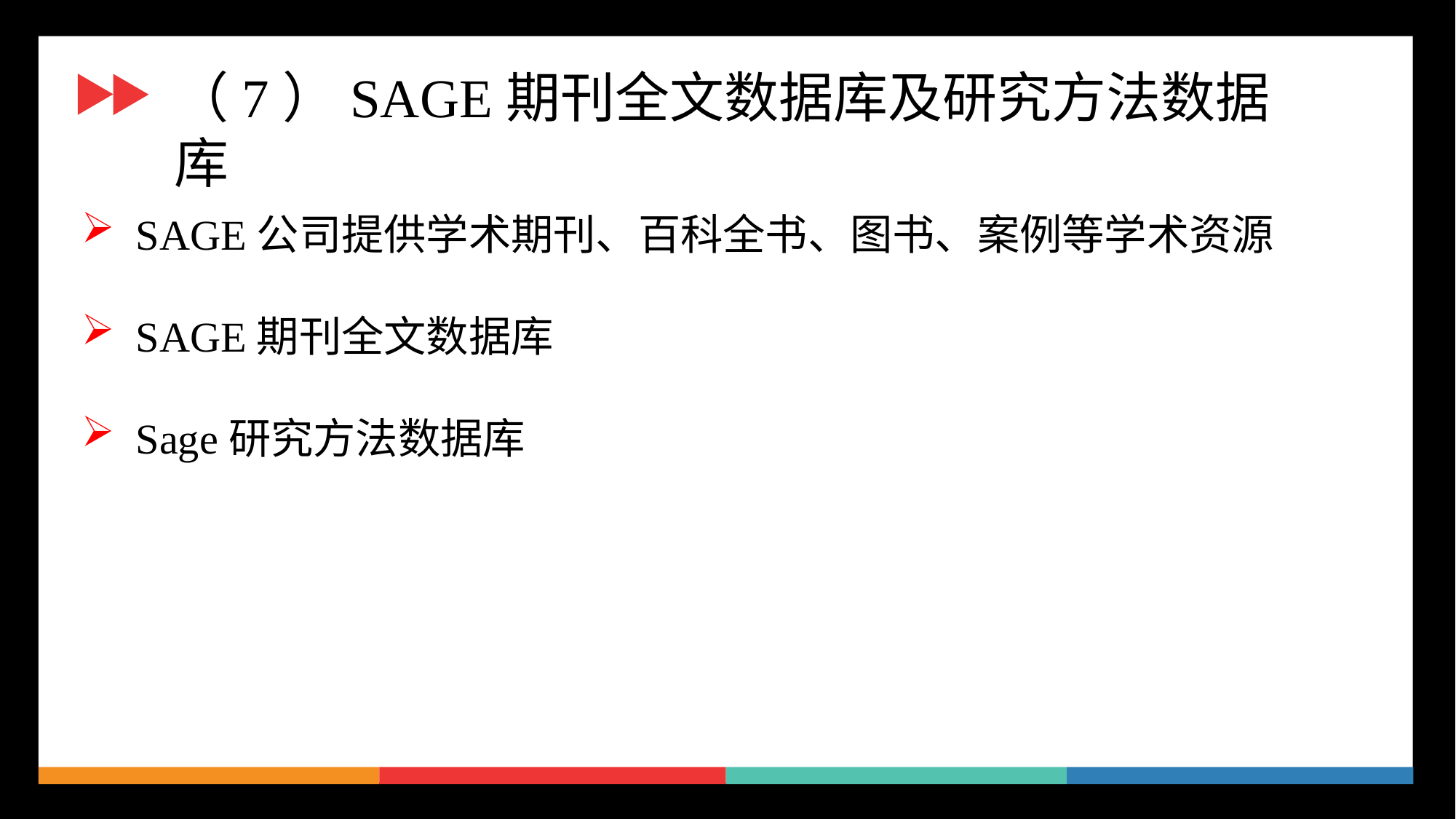

（7）SAGE期刊全文数据库及研究方法数据库

SAGE公司提供学术期刊、百科全书、图书、案例等学术资源
SAGE期刊全文数据库
Sage研究方法数据库